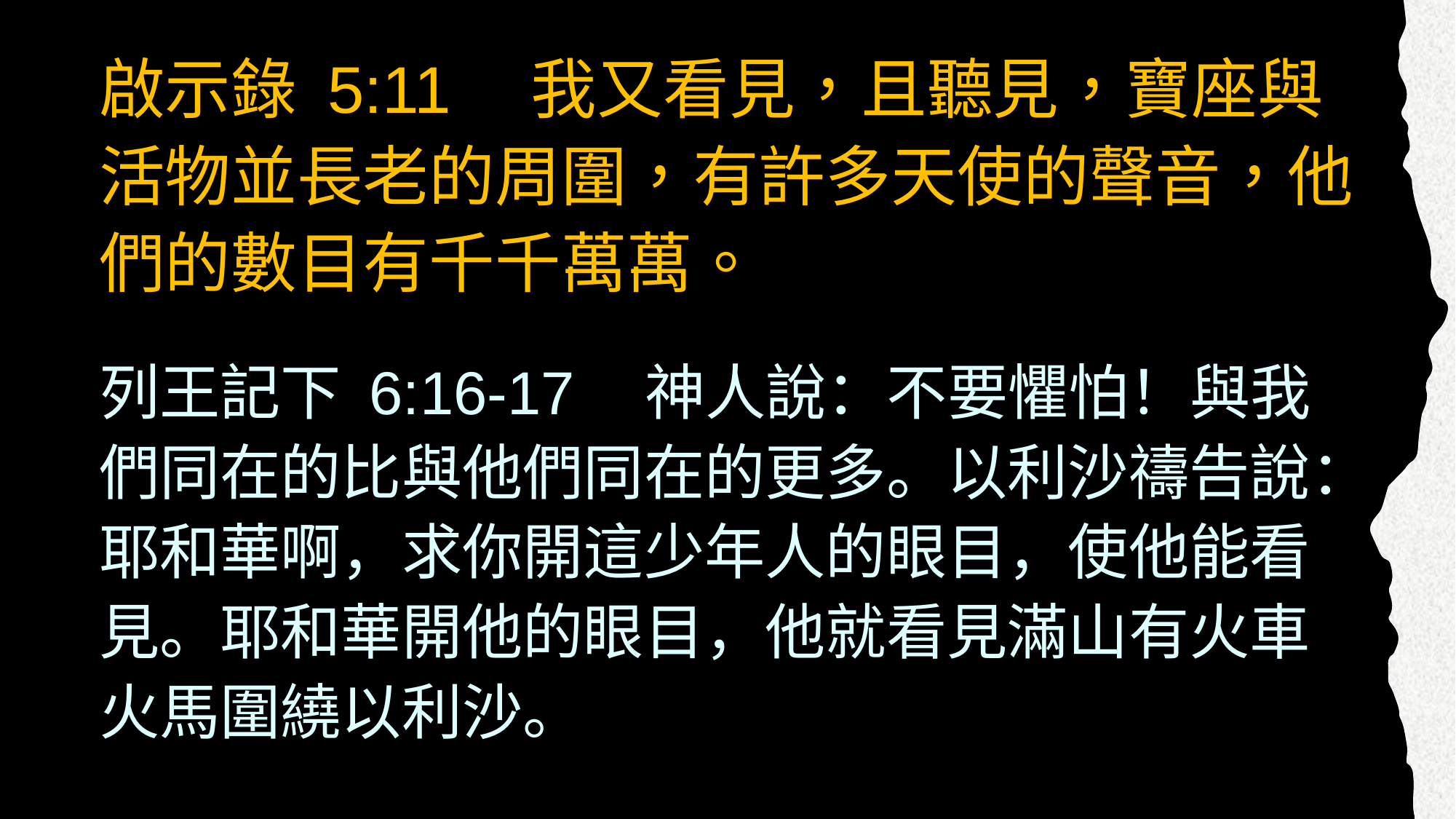

# 啟示錄 5:11 	我又看見，且聽見，寶座與活物並長老的周圍，有許多天使的聲音，他們的數目有千千萬萬。
列王記下 6:16-17	神人說：不要懼怕！與我們同在的比與他們同在的更多。以利沙禱告說：耶和華啊，求你開這少年人的眼目，使他能看見。耶和華開他的眼目，他就看見滿山有火車火馬圍繞以利沙。